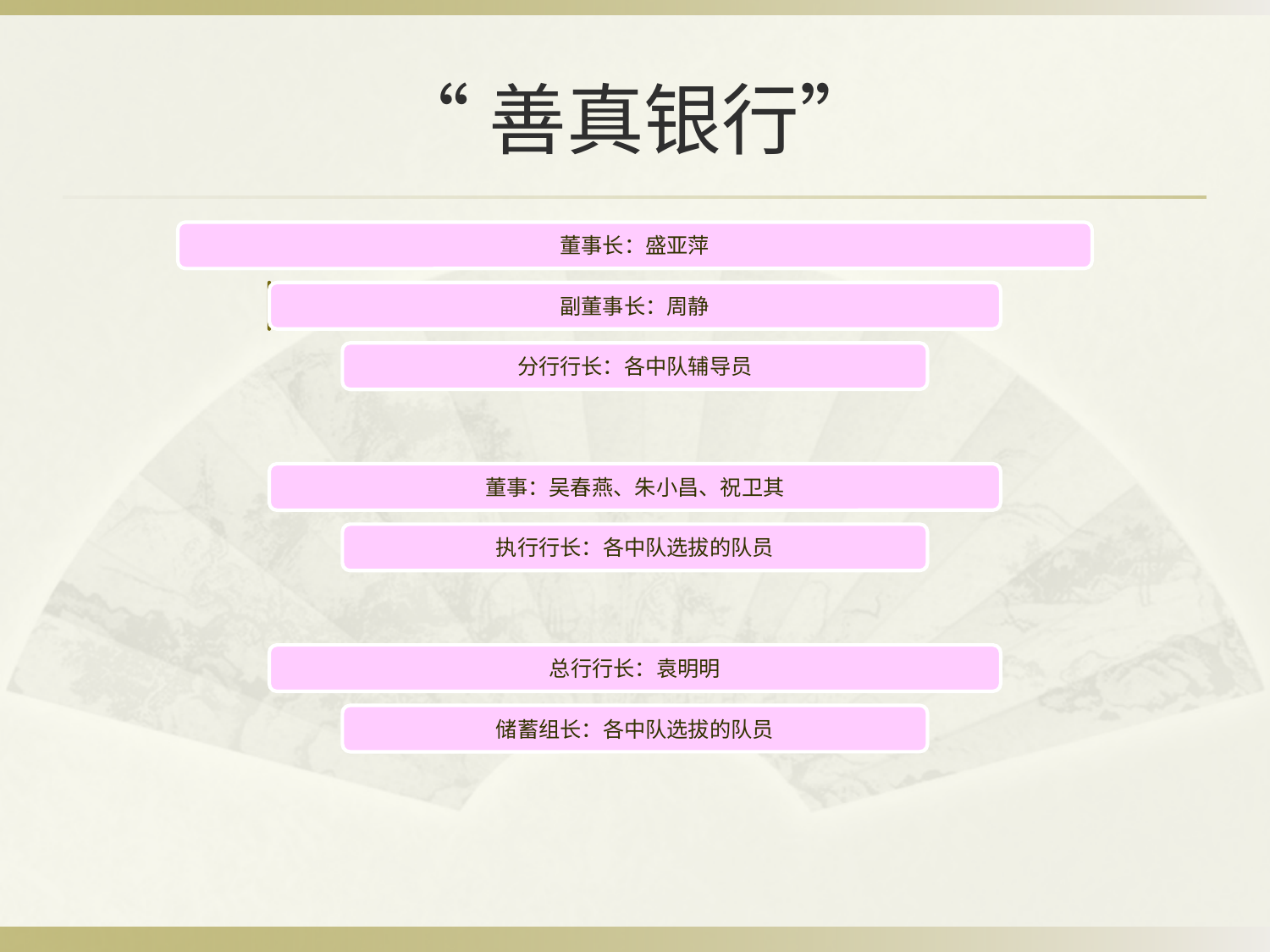

# “善真银行”
董事长：盛亚萍
副董事长：周静
董事：吴春燕、朱小昌、祝卫其
分行行长：各中队辅导员
总行行长：袁明明
储蓄组长：各中队选拔的队员
执行行长：各中队选拔的队员